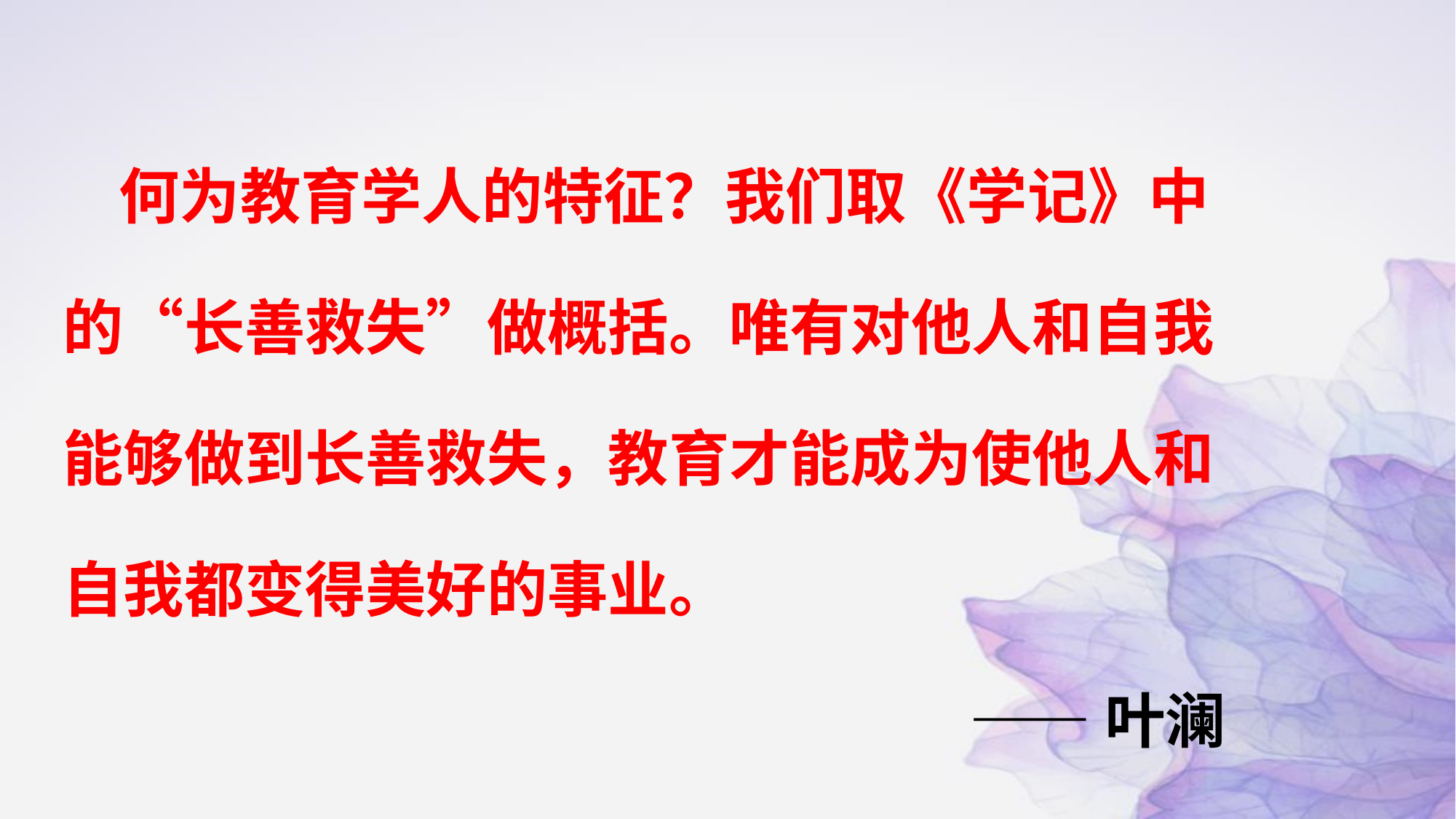

何为教育学人的特征？我们取《学记》中的“长善救失”做概括。唯有对他人和自我能够做到长善救失，教育才能成为使他人和自我都变得美好的事业。
——叶澜